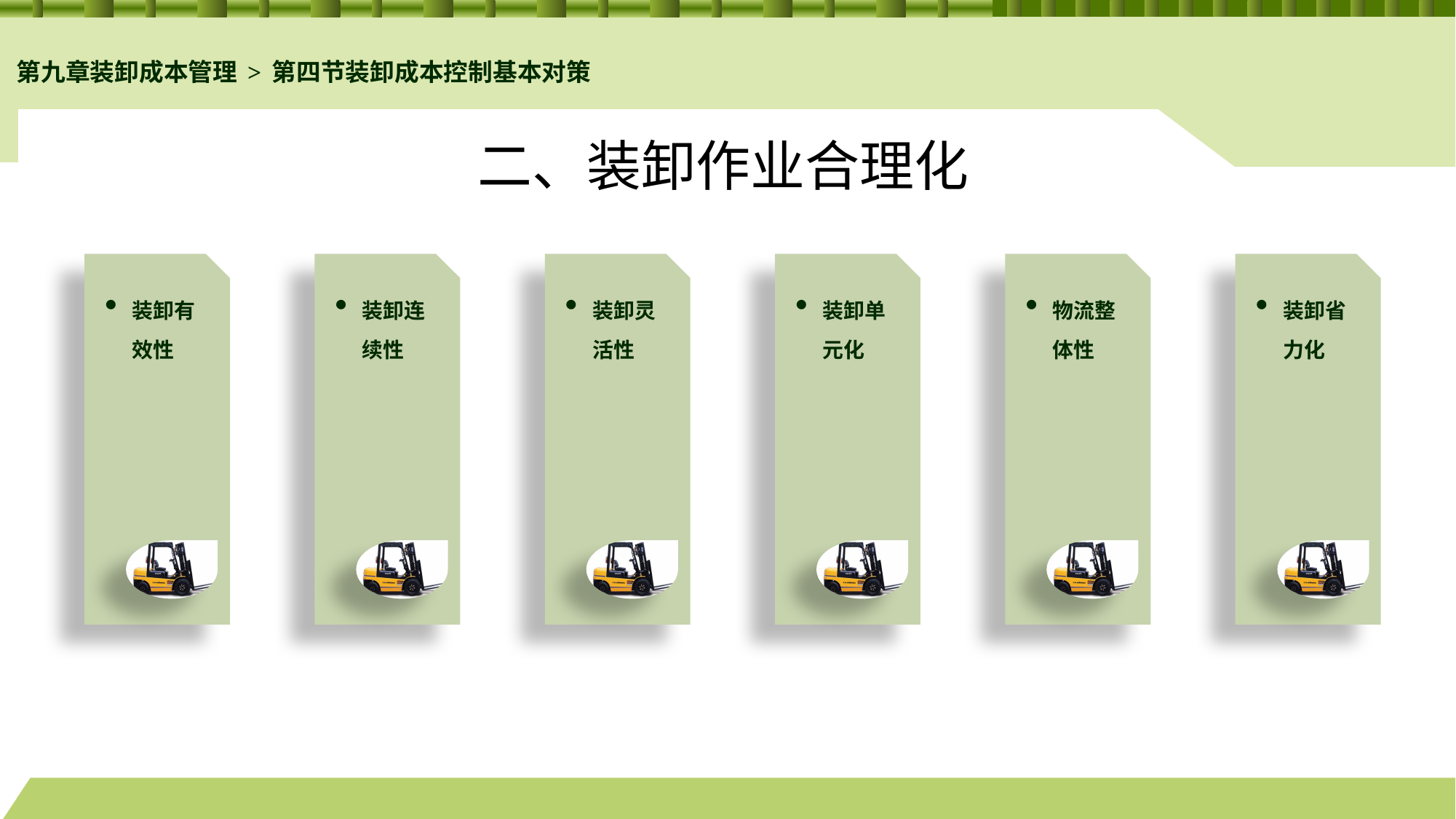

第九章装卸成本管理>第四节装卸成本控制基本对策
# 二、装卸作业合理化

装卸有效性

装卸连续性

装卸灵活性

装卸单元化

物流整体性

装卸省力化